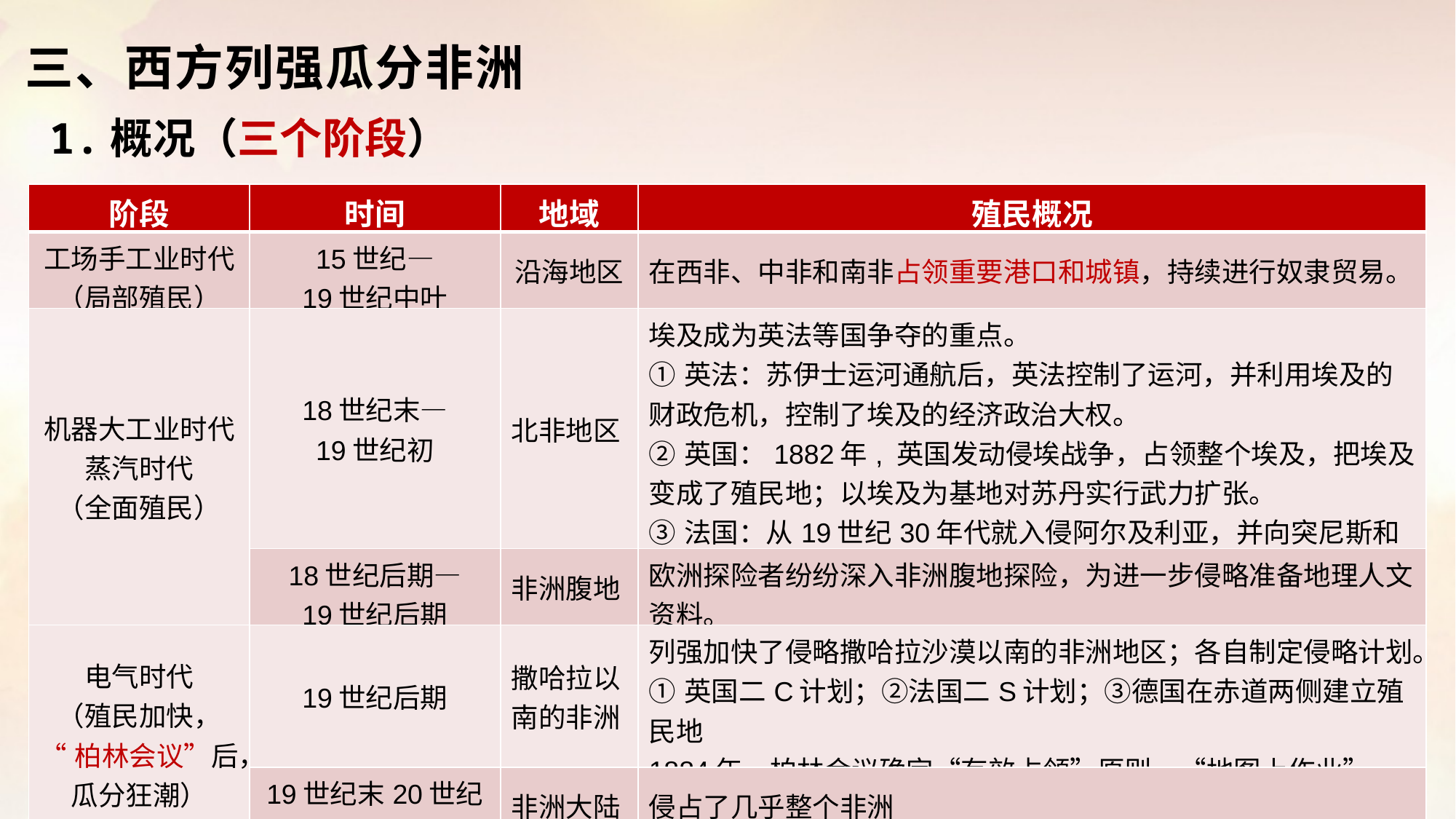

三、西方列强瓜分非洲
1.概况（三个阶段）
| 阶段 | 时间 | 地域 | 殖民概况 |
| --- | --- | --- | --- |
| 工场手工业时代 （局部殖民） | 15世纪— 19世纪中叶 | 沿海地区 | 在西非、中非和南非占领重要港口和城镇，持续进行奴隶贸易。 |
| 机器大工业时代 蒸汽时代 （全面殖民） | 18世纪末— 19世纪初 | 北非地区 | 埃及成为英法等国争夺的重点。 ①英法：苏伊士运河通航后，英法控制了运河，并利用埃及的财政危机，控制了埃及的经济政治大权。 ②英国：1882年, 英国发动侵埃战争，占领整个埃及，把埃及变成了殖民地；以埃及为基地对苏丹实行武力扩张。 ③法国：从19世纪30年代就入侵阿尔及利亚，并向突尼斯和摩洛哥扩张。 |
|  | 18世纪后期— 19世纪后期 | 非洲腹地 | 欧洲探险者纷纷深入非洲腹地探险，为进一步侵略准备地理人文资料。 |
| 电气时代 （殖民加快， “柏林会议”后，瓜分狂潮） | 19世纪后期 | 撒哈拉以 南的非洲 | 列强加快了侵略撒哈拉沙漠以南的非洲地区；各自制定侵略计划。 ①英国二C计划；②法国二S计划；③德国在赤道两侧建立殖民地 1884年，柏林会议确定“有效占领”原则、“地图上作业”。 |
|  | 19世纪末20世纪初 | 非洲大陆 | 侵占了几乎整个非洲 |